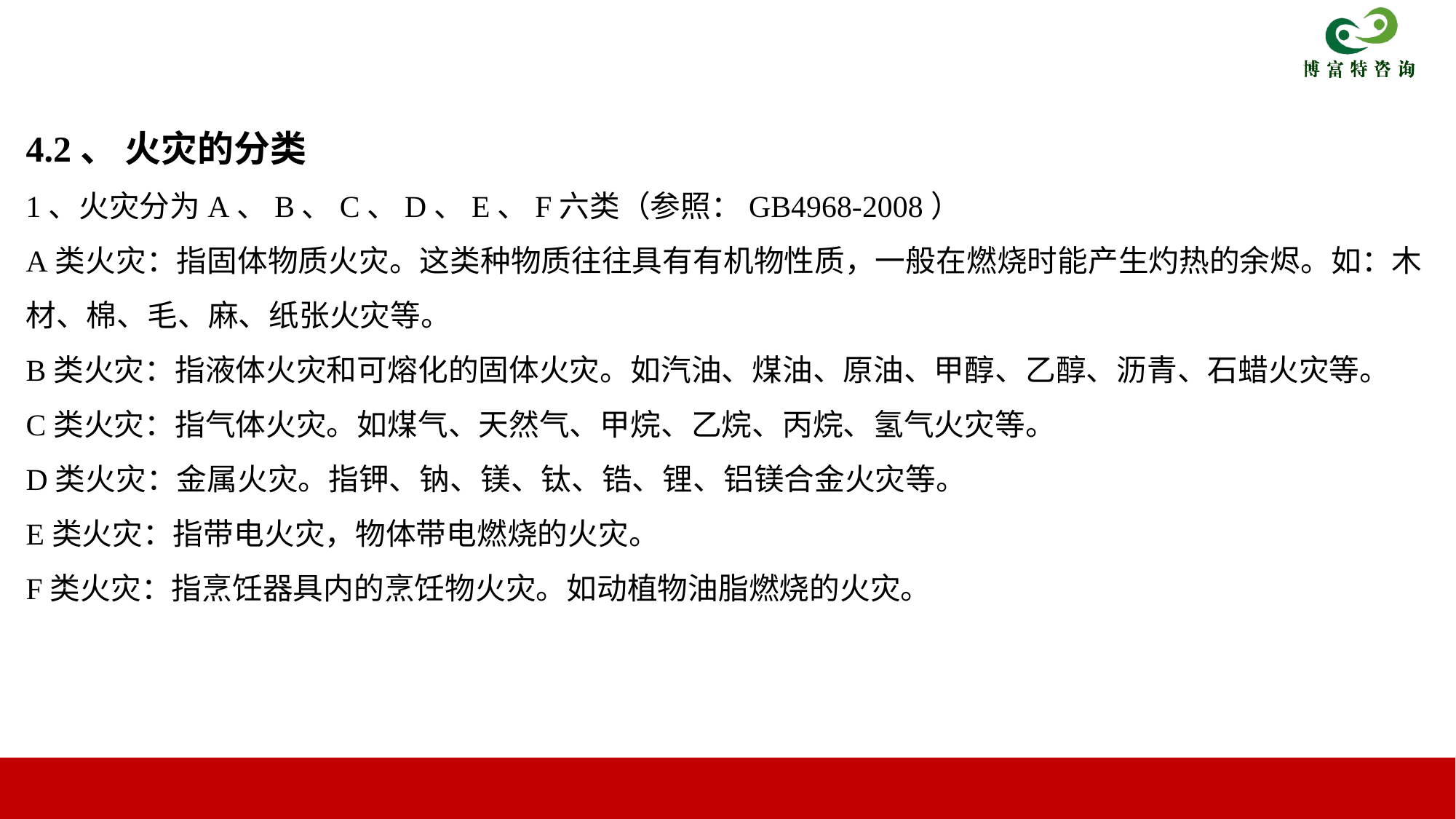

4.2、 火灾的分类
1、火灾分为A、B、C、D、E、F六类（参照：GB4968-2008）
A类火灾：指固体物质火灾。这类种物质往往具有有机物性质，一般在燃烧时能产生灼热的余烬。如：木
材、棉、毛、麻、纸张火灾等。
B类火灾：指液体火灾和可熔化的固体火灾。如汽油、煤油、原油、甲醇、乙醇、沥青、石蜡火灾等。
C类火灾：指气体火灾。如煤气、天然气、甲烷、乙烷、丙烷、氢气火灾等。
D类火灾：金属火灾。指钾、钠、镁、钛、锆、锂、铝镁合金火灾等。
E类火灾：指带电火灾，物体带电燃烧的火灾。
F类火灾：指烹饪器具内的烹饪物火灾。如动植物油脂燃烧的火灾。